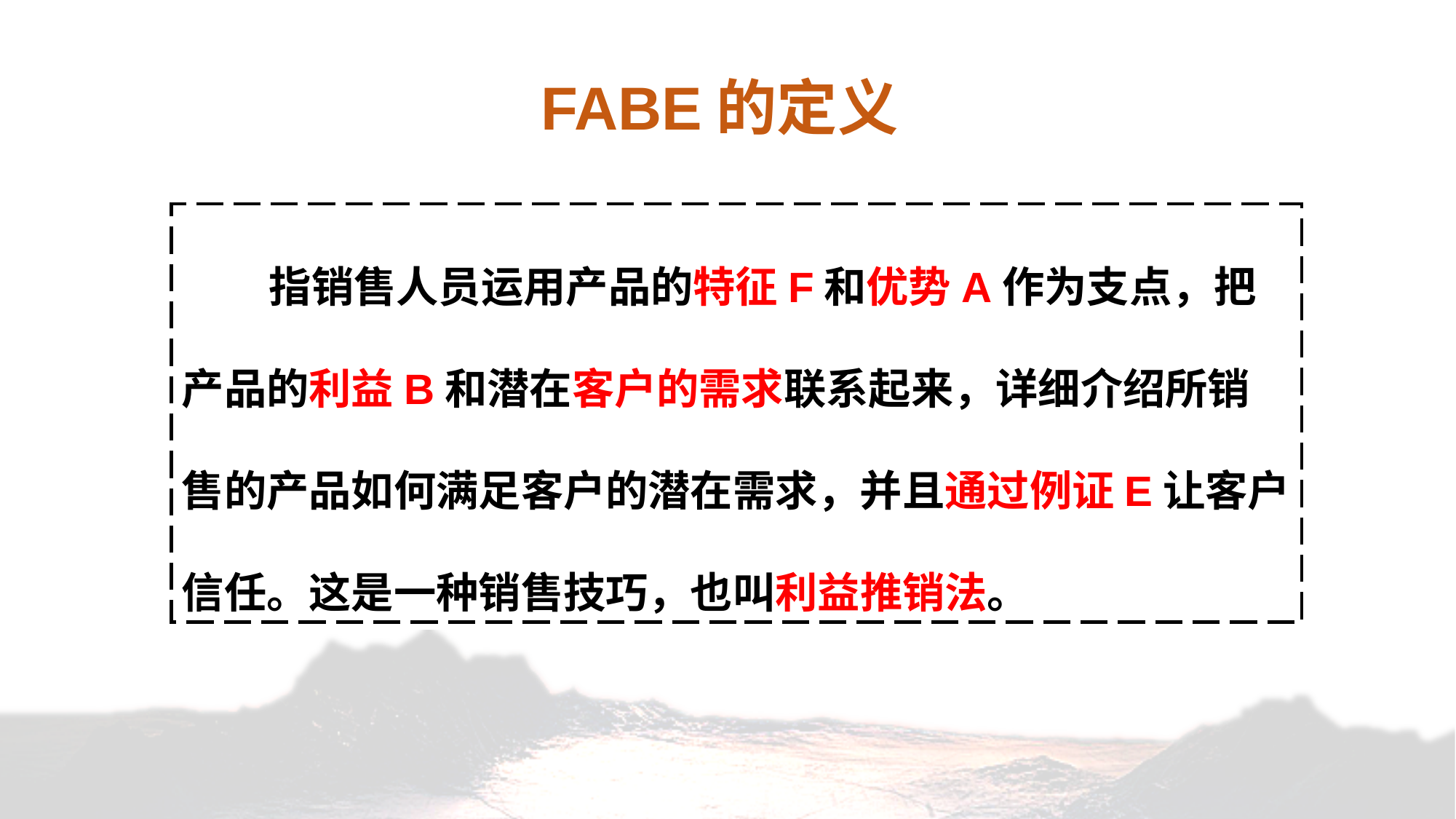

FABE的定义
        指销售人员运用产品的特征F和优势A作为支点，把产品的利益B和潜在客户的需求联系起来，详细介绍所销售的产品如何满足客户的潜在需求，并且通过例证E让客户信任。这是一种销售技巧，也叫利益推销法。